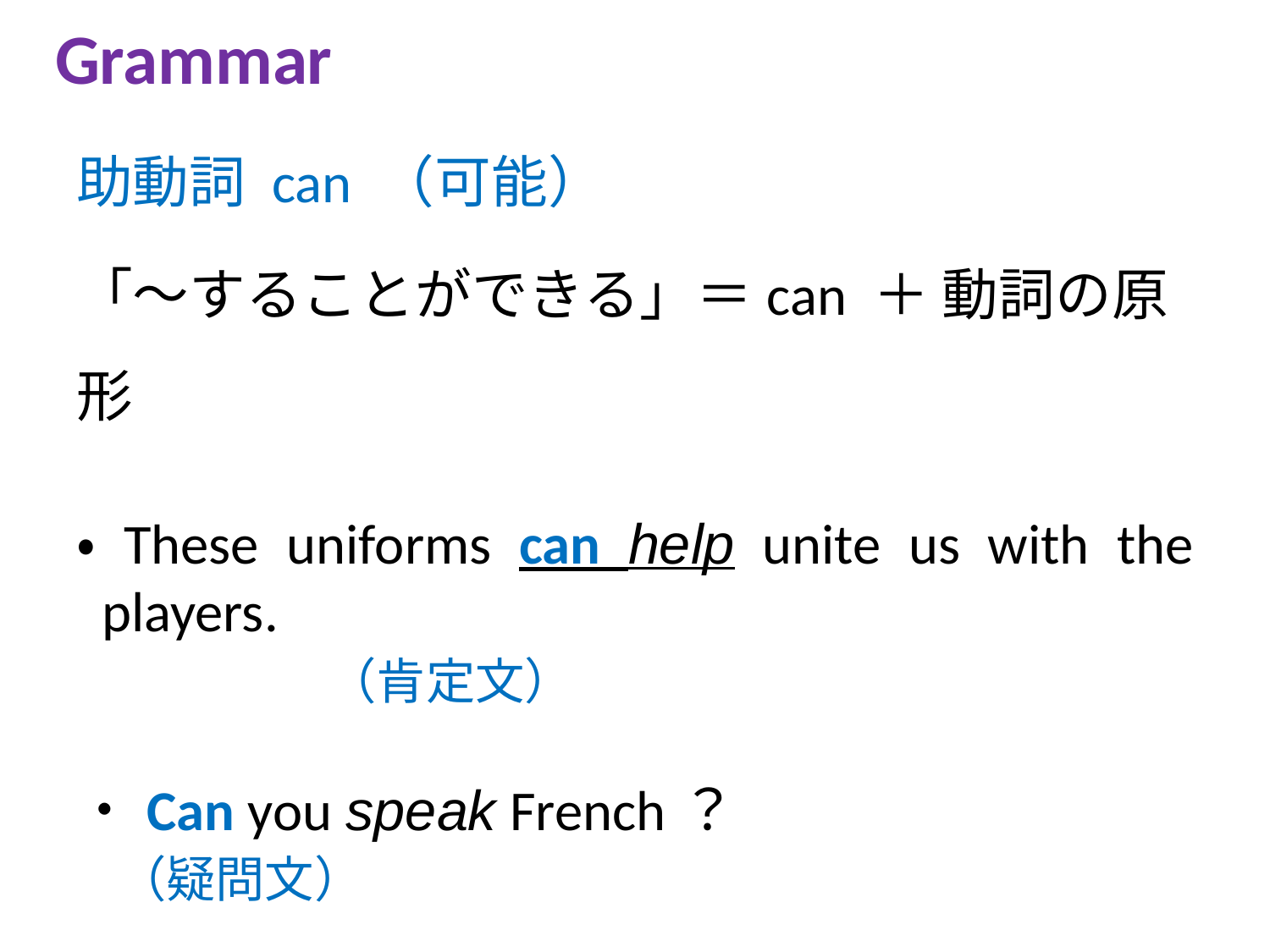

Grammar
助動詞 can （可能）
「～することができる」＝can ＋ 動詞の原形

・These uniforms can help unite us with the players.　　　　　　　　　　　　　　　　　　　（肯定文）
・Can you speak French？　　　　　　　　  （疑問文）
・I can’t play soccer very well.　               （否定文）